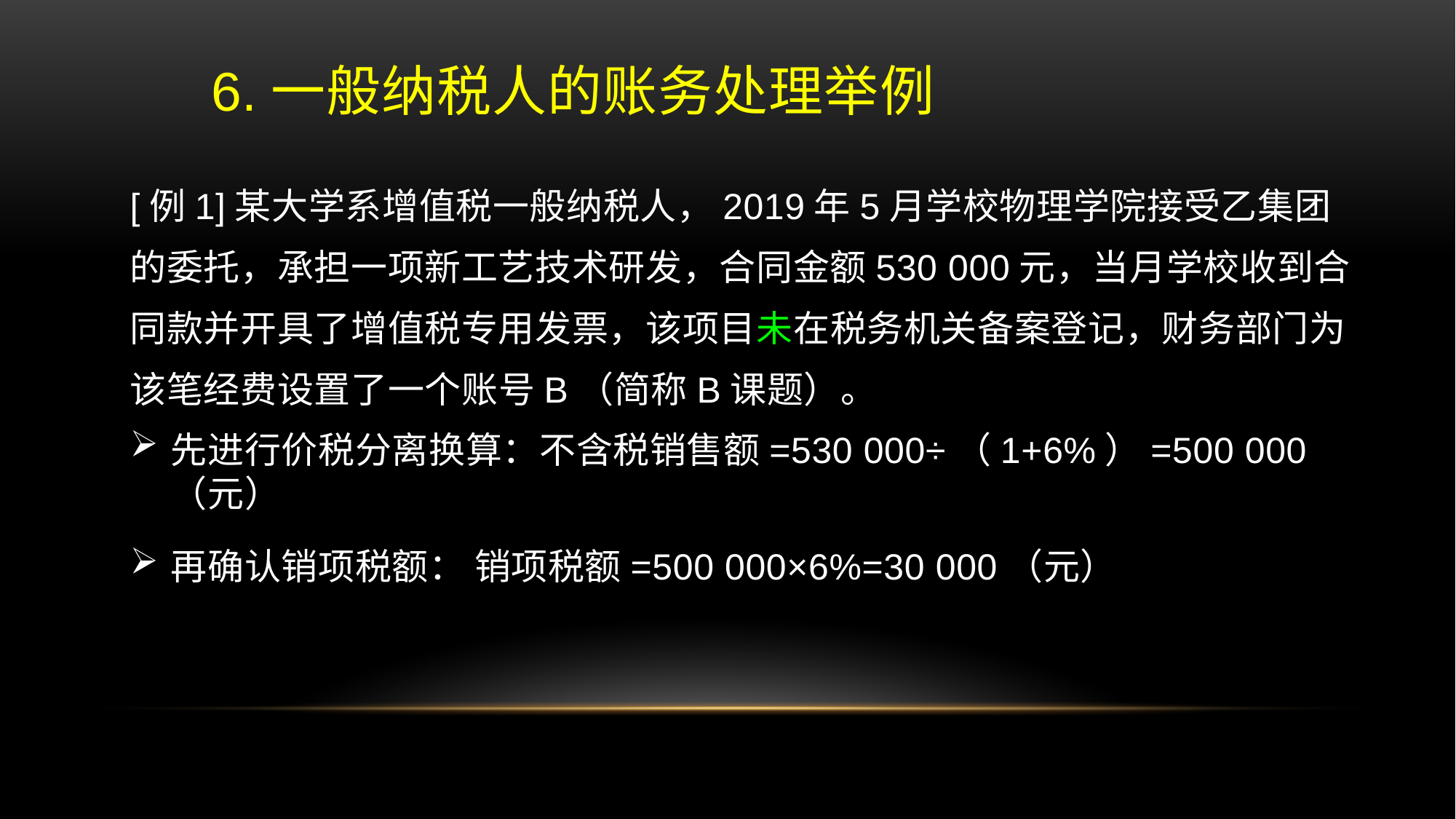

6.一般纳税人的账务处理举例
[例1]某大学系增值税一般纳税人，2019年5月学校物理学院接受乙集团的委托，承担一项新工艺技术研发，合同金额530 000元，当月学校收到合同款并开具了增值税专用发票，该项目未在税务机关备案登记，财务部门为该笔经费设置了一个账号B（简称B课题）。
先进行价税分离换算：不含税销售额=530 000÷（1+6%）=500 000（元）
再确认销项税额： 销项税额=500 000×6%=30 000（元）

19